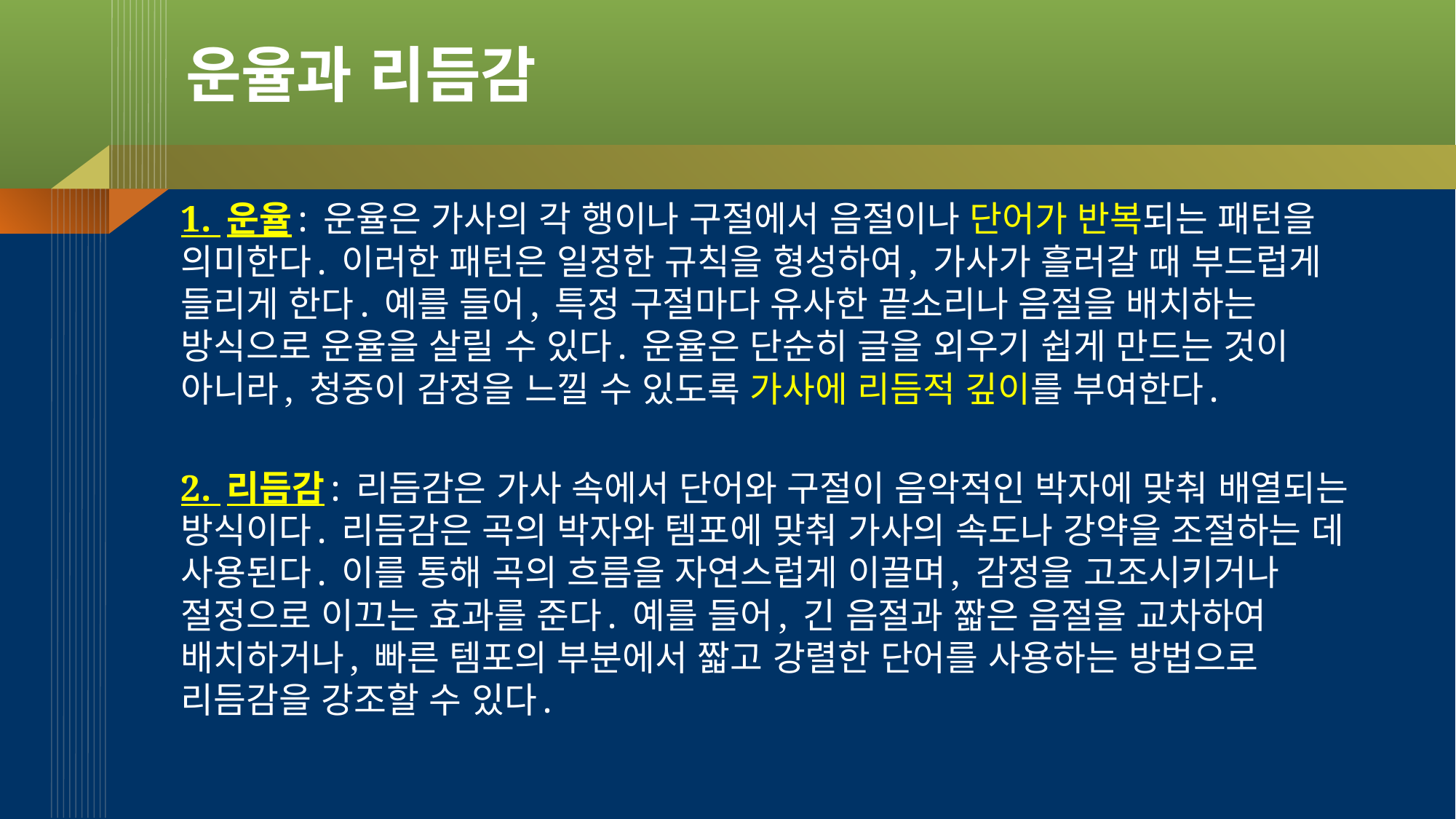

# 운율과 리듬감
1. 운율: 운율은 가사의 각 행이나 구절에서 음절이나 단어가 반복되는 패턴을 의미한다. 이러한 패턴은 일정한 규칙을 형성하여, 가사가 흘러갈 때 부드럽게 들리게 한다. 예를 들어, 특정 구절마다 유사한 끝소리나 음절을 배치하는 방식으로 운율을 살릴 수 있다. 운율은 단순히 글을 외우기 쉽게 만드는 것이 아니라, 청중이 감정을 느낄 수 있도록 가사에 리듬적 깊이를 부여한다.

2. 리듬감: 리듬감은 가사 속에서 단어와 구절이 음악적인 박자에 맞춰 배열되는 방식이다. 리듬감은 곡의 박자와 템포에 맞춰 가사의 속도나 강약을 조절하는 데 사용된다. 이를 통해 곡의 흐름을 자연스럽게 이끌며, 감정을 고조시키거나 절정으로 이끄는 효과를 준다. 예를 들어, 긴 음절과 짧은 음절을 교차하여 배치하거나, 빠른 템포의 부분에서 짧고 강렬한 단어를 사용하는 방법으로 리듬감을 강조할 수 있다.